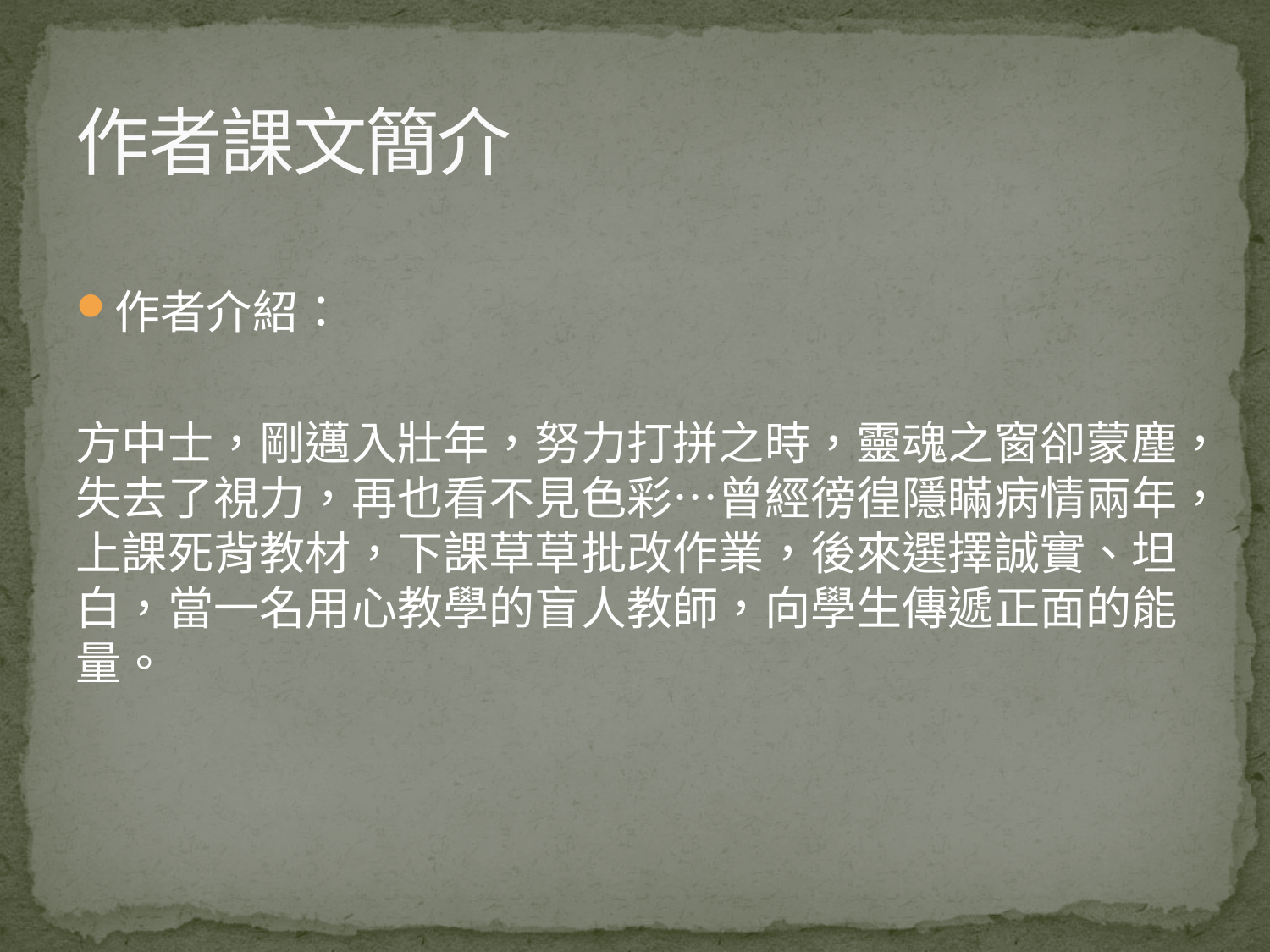

# 作者課文簡介

作者介紹：

方中士，剛邁入壯年，努力打拼之時，靈魂之窗卻蒙塵，失去了視力，再也看不見色彩…曾經徬徨隱瞞病情兩年，上課死背教材，下課草草批改作業，後來選擇誠實、坦白，當一名用心教學的盲人教師，向學生傳遞正面的能量。